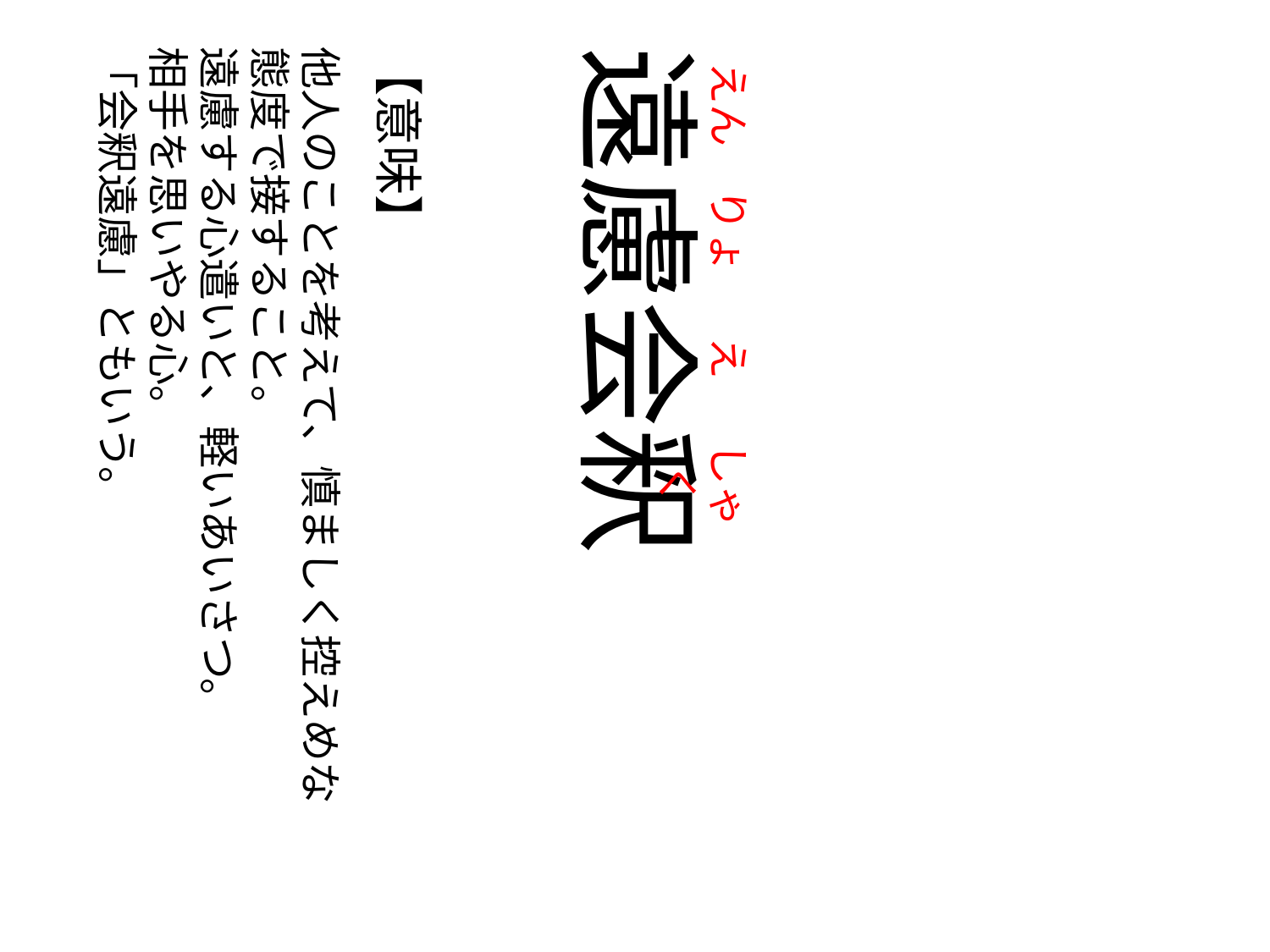

えん
の
りょ
の
え
の
しゃく
他人のことを考えて、慎ましく控えめな
態度で接すること。
遠慮する心遣いと、軽いあいさつ。
相手を思いやる心。
「会釈遠慮」ともいう。
【意味】
遠慮会釈